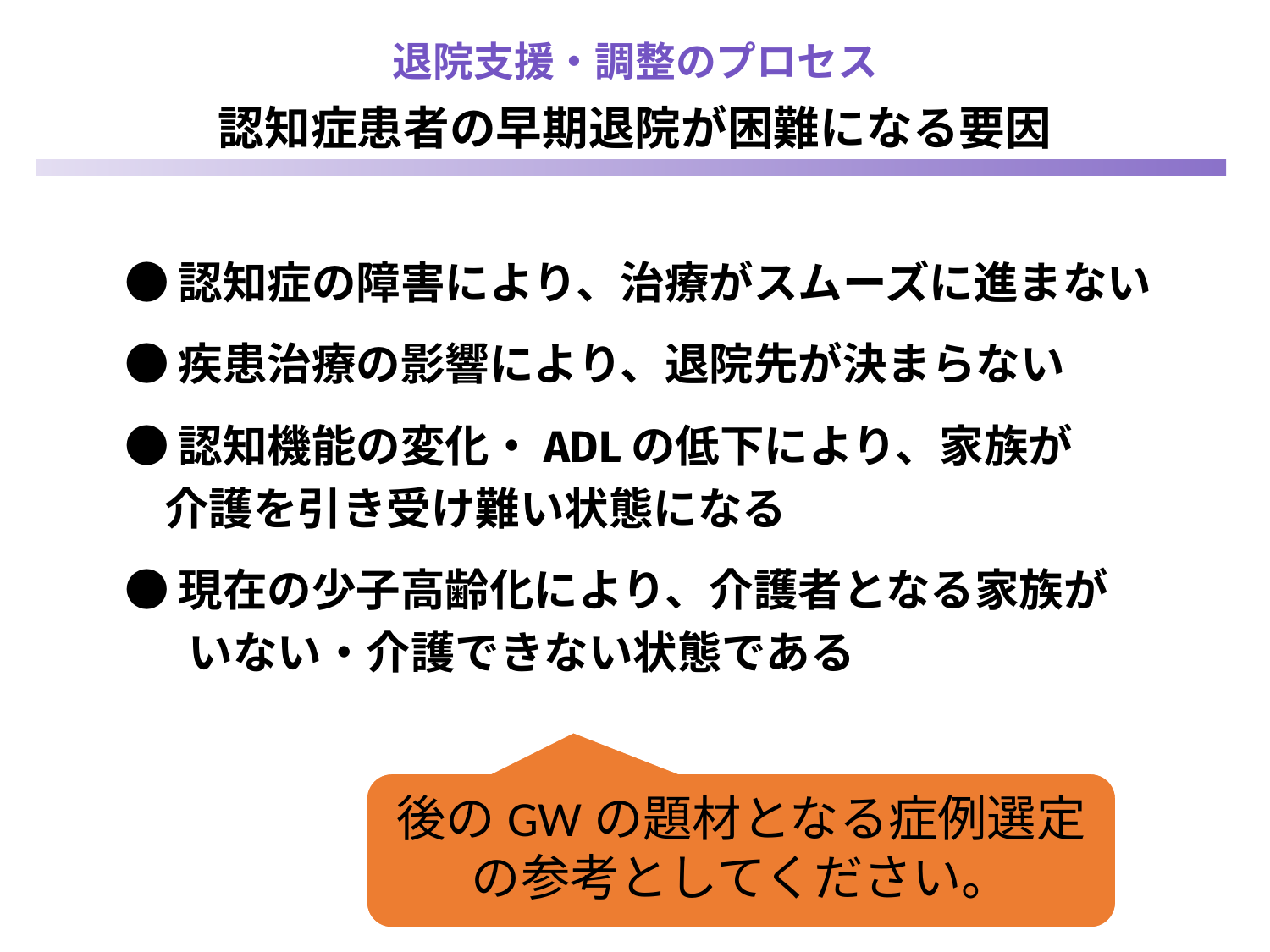

退院支援・調整のプロセス
認知症患者の早期退院が困難になる要因

●認知症の障害により、治療がスムーズに進まない
●疾患治療の影響により、退院先が決まらない
●認知機能の変化・ADLの低下により、家族が
   介護を引き受け難い状態になる
●現在の少子高齢化により、介護者となる家族が
 　いない・介護できない状態である
後のGWの題材となる症例選定の参考としてください。